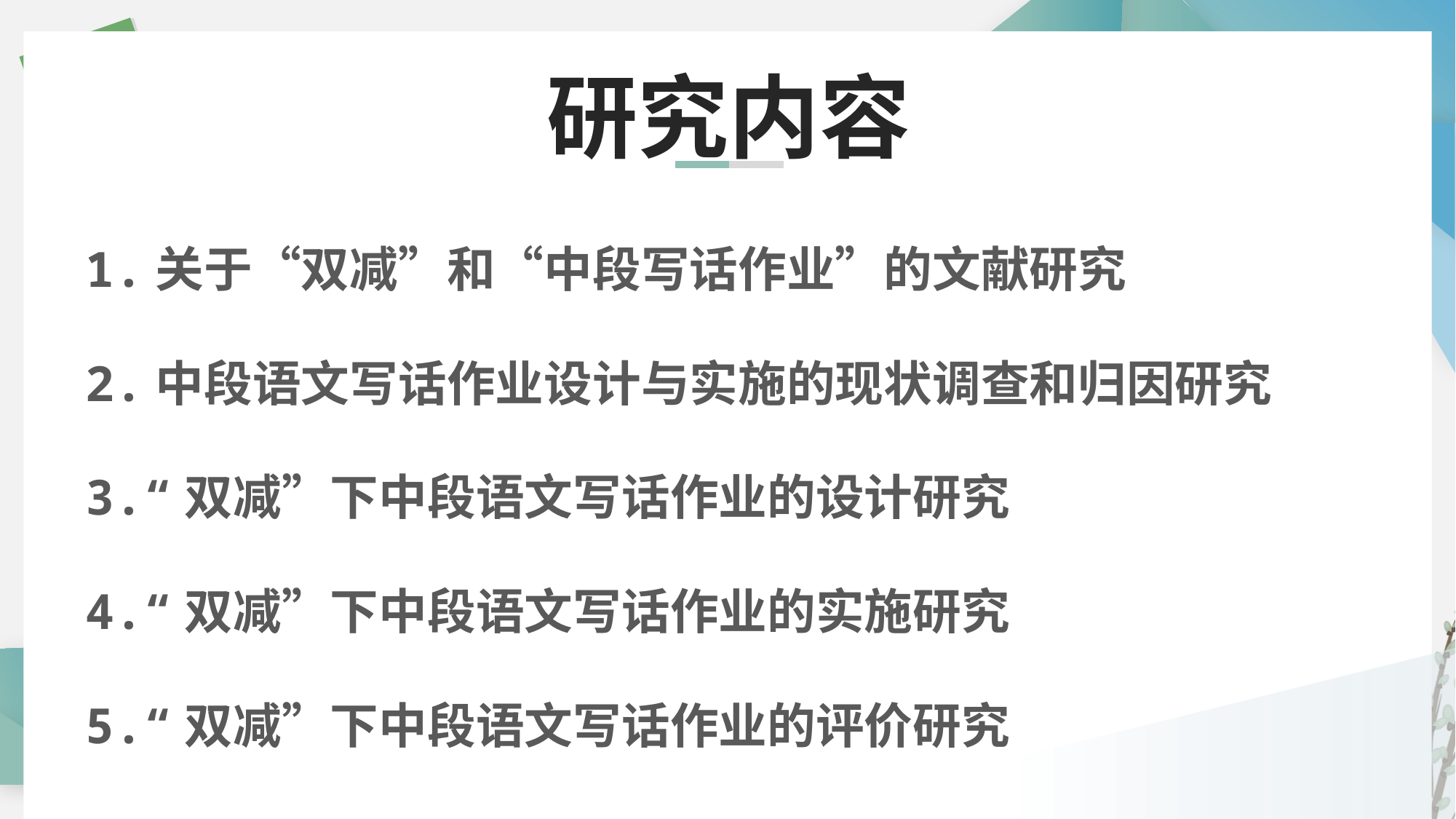

研究内容
1.关于“双减”和“中段写话作业”的文献研究
2.中段语文写话作业设计与实施的现状调查和归因研究
3.“双减”下中段语文写话作业的设计研究
4.“双减”下中段语文写话作业的实施研究
5.“双减”下中段语文写话作业的评价研究